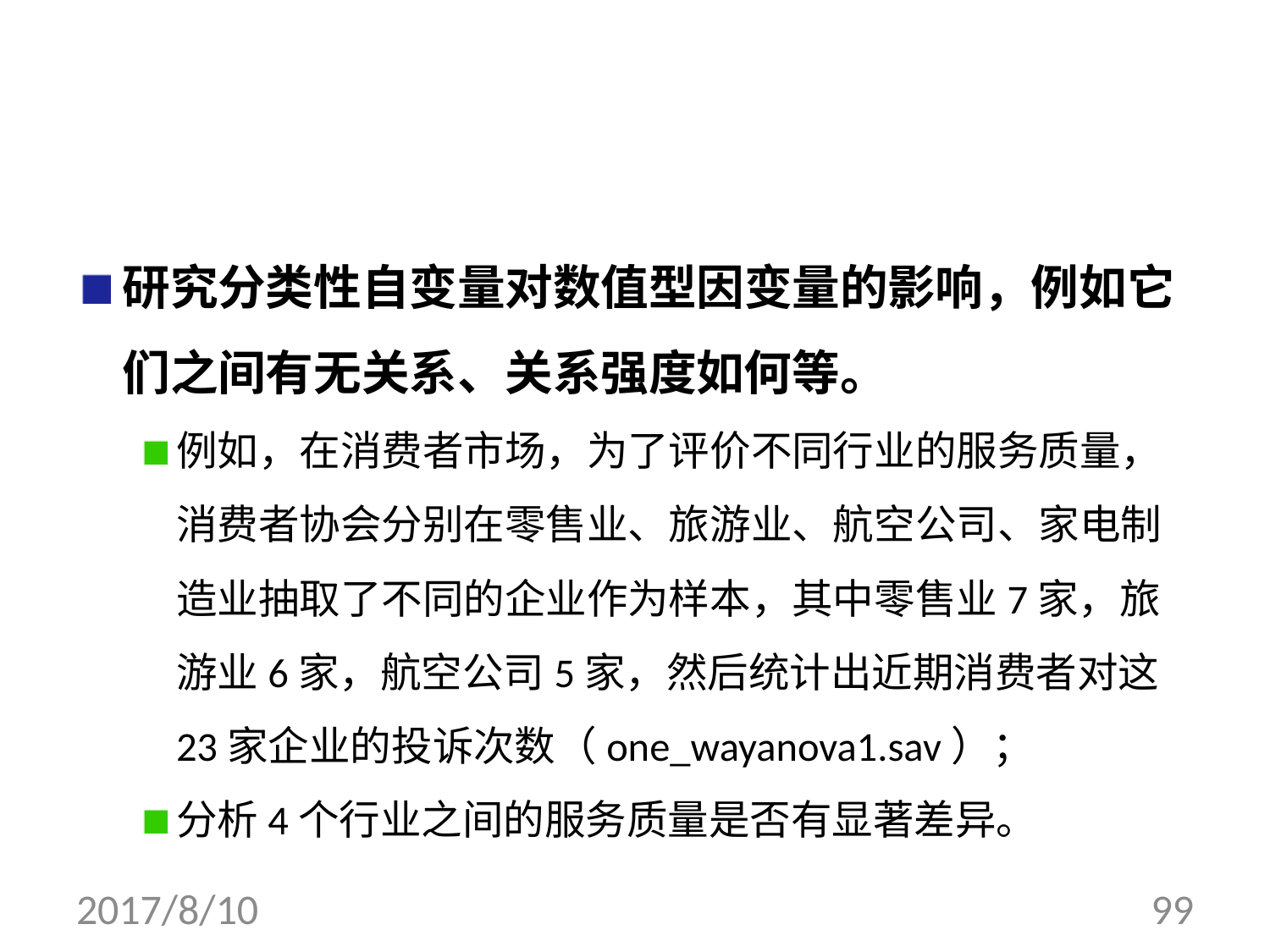

#
研究分类性自变量对数值型因变量的影响，例如它们之间有无关系、关系强度如何等。
例如，在消费者市场，为了评价不同行业的服务质量，消费者协会分别在零售业、旅游业、航空公司、家电制造业抽取了不同的企业作为样本，其中零售业7家，旅游业6家，航空公司5家，然后统计出近期消费者对这23家企业的投诉次数（one_wayanova1.sav）；
分析4个行业之间的服务质量是否有显著差异。
2017/8/10
99